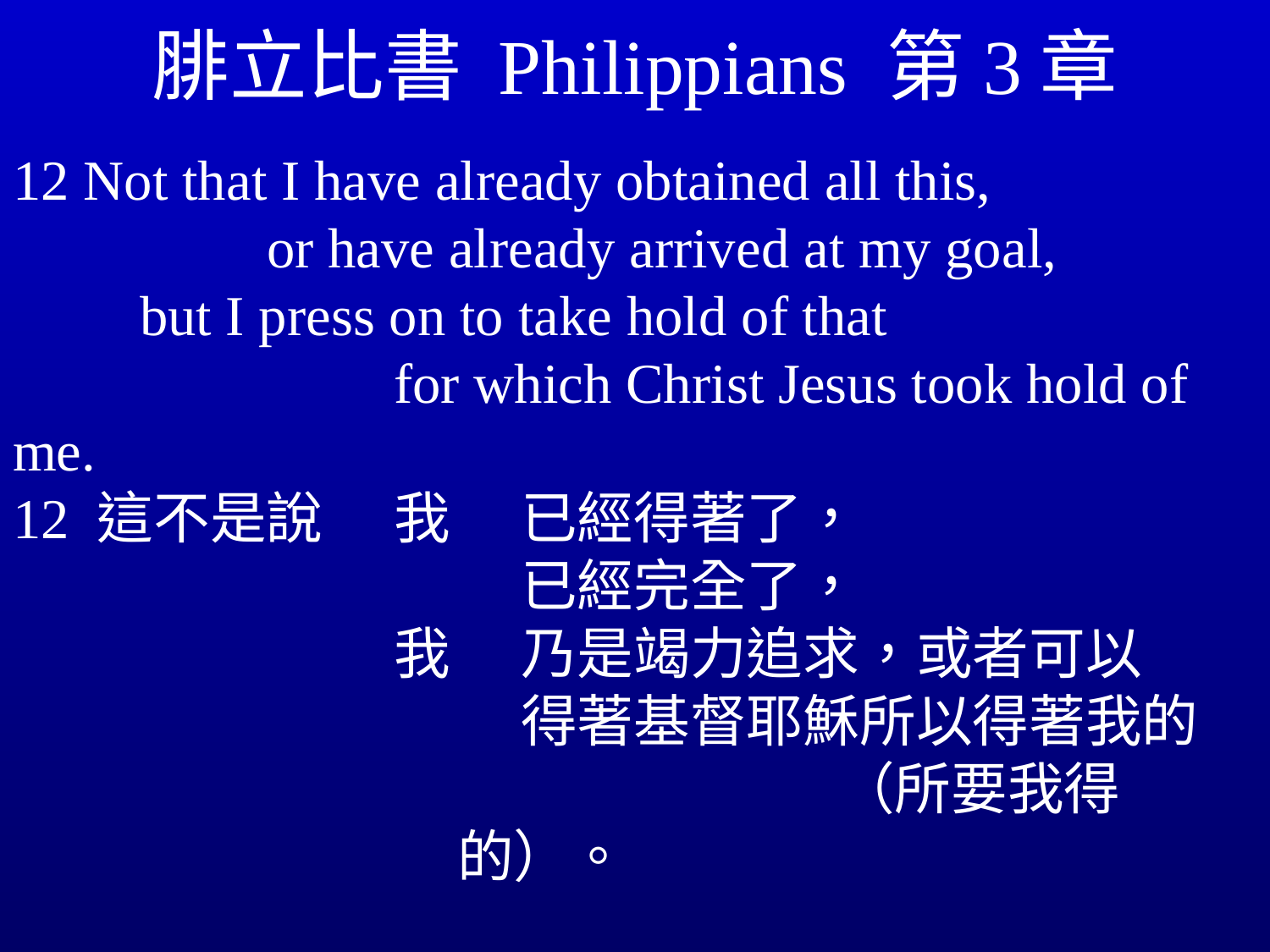

# 腓立比書 Philippians 第3章
12 Not that I have already obtained all this, 				or have already arrived at my goal, 		but I press on to take hold of that 					for which Christ Jesus took hold of me.
12 這不是說	我	已經得著了，
	已經完全了，
我	乃是竭力追求，或者可以		得著基督耶穌所以得著我的
			（所要我得的）。